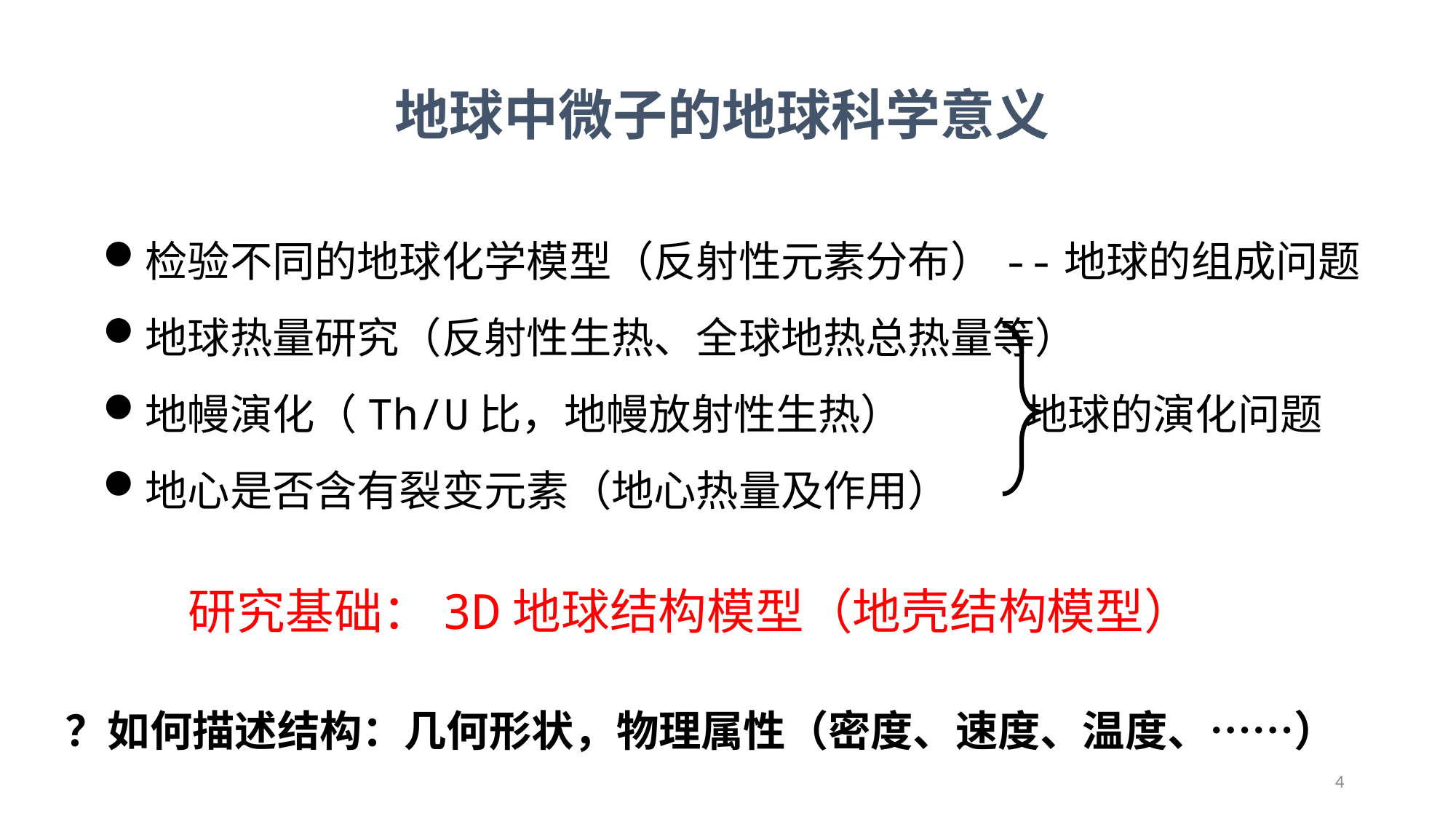

地球中微子的地球科学意义
检验不同的地球化学模型（反射性元素分布）--地球的组成问题
地球热量研究（反射性生热、全球地热总热量等）
地幔演化（Th/U比，地幔放射性生热）             地球的演化问题
地心是否含有裂变元素（地心热量及作用）

研究基础：3D地球结构模型（地壳结构模型）
？如何描述结构：几何形状，物理属性（密度、速度、温度、……）
4